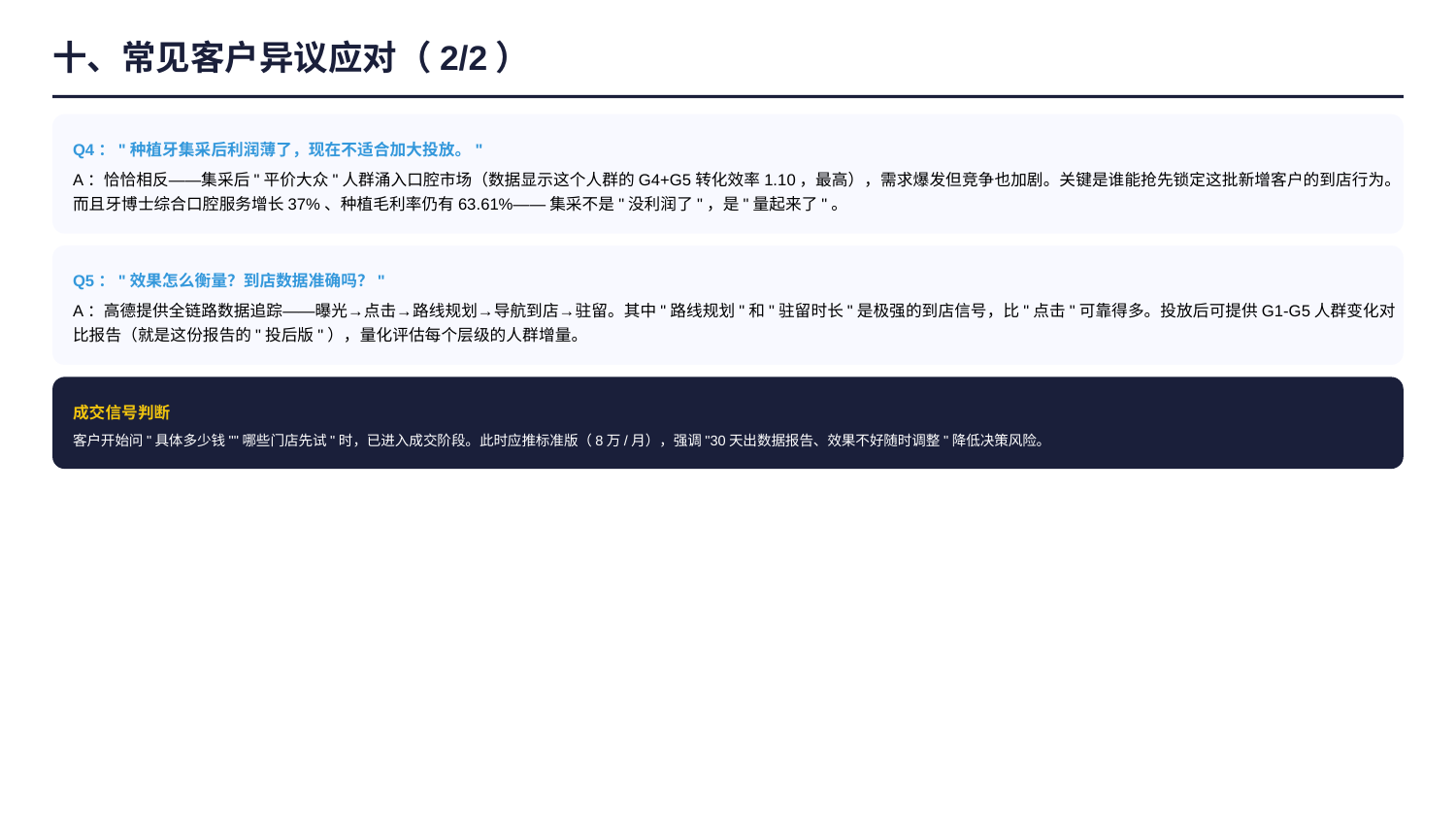

十、常见客户异议应对（2/2）

Q4："种植牙集采后利润薄了，现在不适合加大投放。"
A：恰恰相反——集采后"平价大众"人群涌入口腔市场（数据显示这个人群的G4+G5转化效率1.10，最高），需求爆发但竞争也加剧。关键是谁能抢先锁定这批新增客户的到店行为。而且牙博士综合口腔服务增长37%、种植毛利率仍有63.61%——集采不是"没利润了"，是"量起来了"。

Q5："效果怎么衡量？到店数据准确吗？"
A：高德提供全链路数据追踪——曝光→点击→路线规划→导航到店→驻留。其中"路线规划"和"驻留时长"是极强的到店信号，比"点击"可靠得多。投放后可提供G1-G5人群变化对比报告（就是这份报告的"投后版"），量化评估每个层级的人群增量。

成交信号判断
客户开始问"具体多少钱""哪些门店先试"时，已进入成交阶段。此时应推标准版（8万/月），强调"30天出数据报告、效果不好随时调整"降低决策风险。